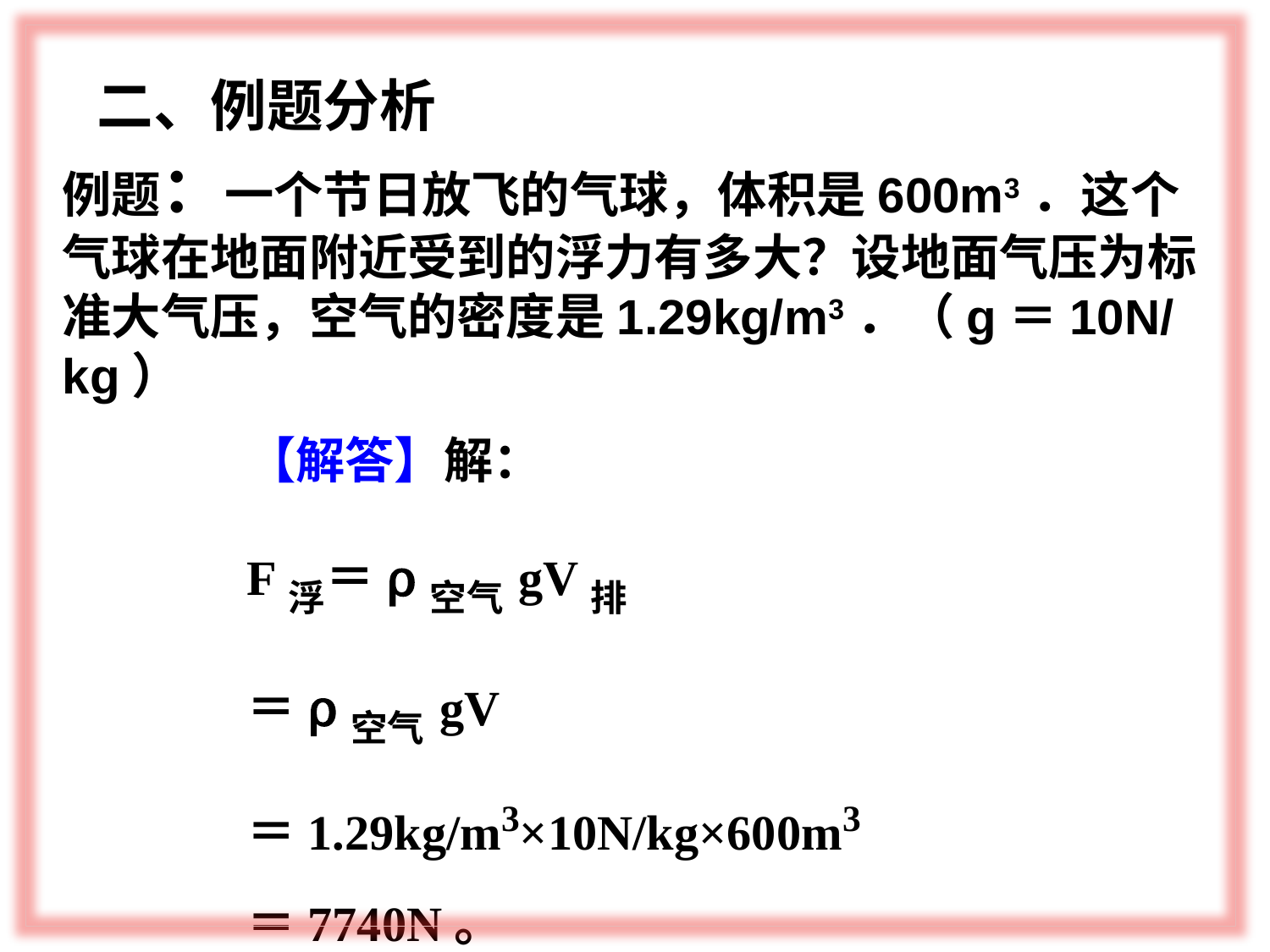

二、例题分析
例题：一个节日放飞的气球，体积是600m3．这个气球在地面附近受到的浮力有多大？设地面气压为标准大气压，空气的密度是1.29kg/m3．（g＝10N/kg）
【解答】解：
F浮＝ρ空气gV排
＝ρ空气gV
＝1.29kg/m3×10N/kg×600m3
＝7740N。